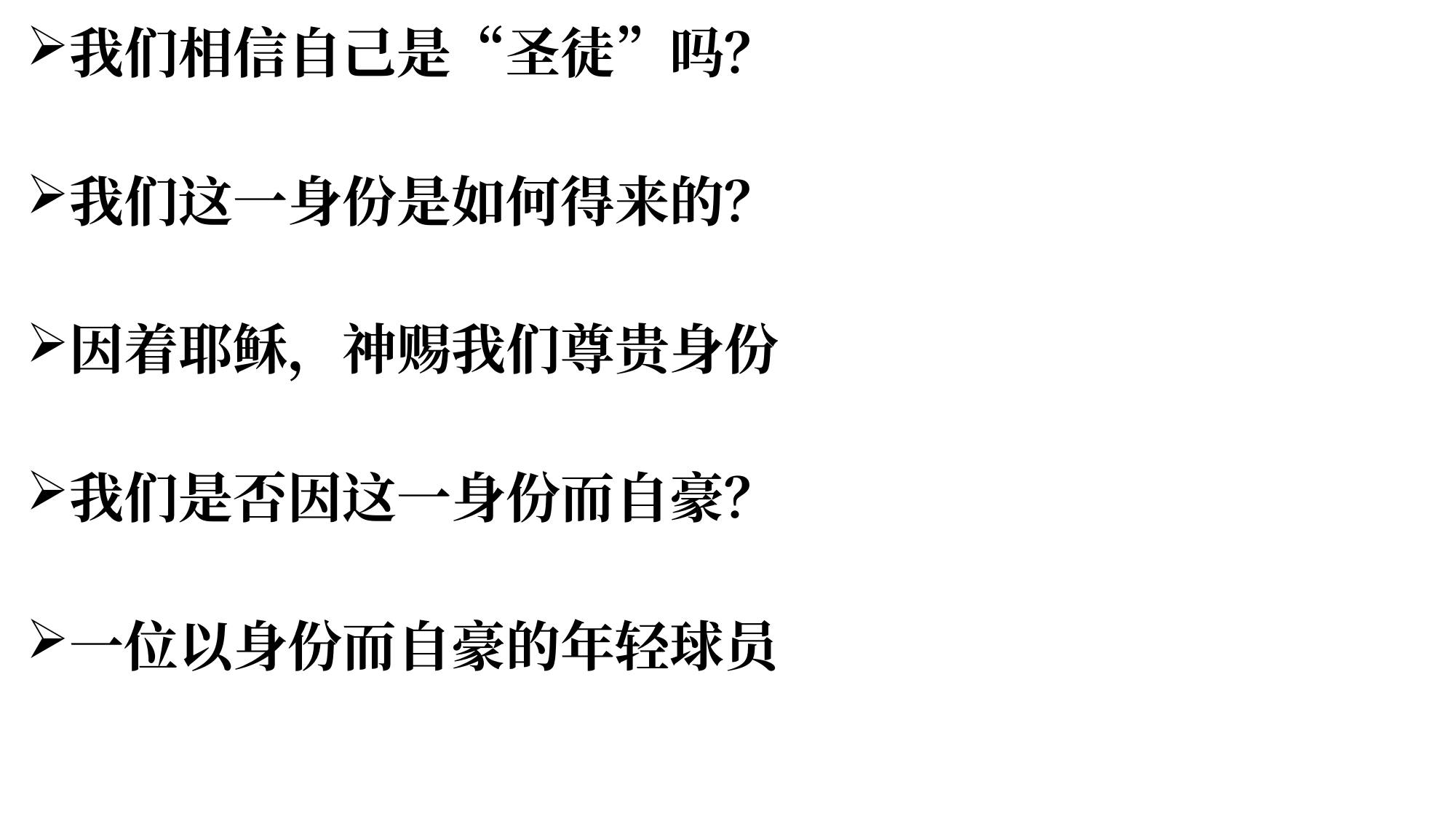

我们相信自己是“圣徒”吗？

我们这一身份是如何得来的？

因着耶稣，神赐我们尊贵身份

我们是否因这一身份而自豪？

一位以身份而自豪的年轻球员